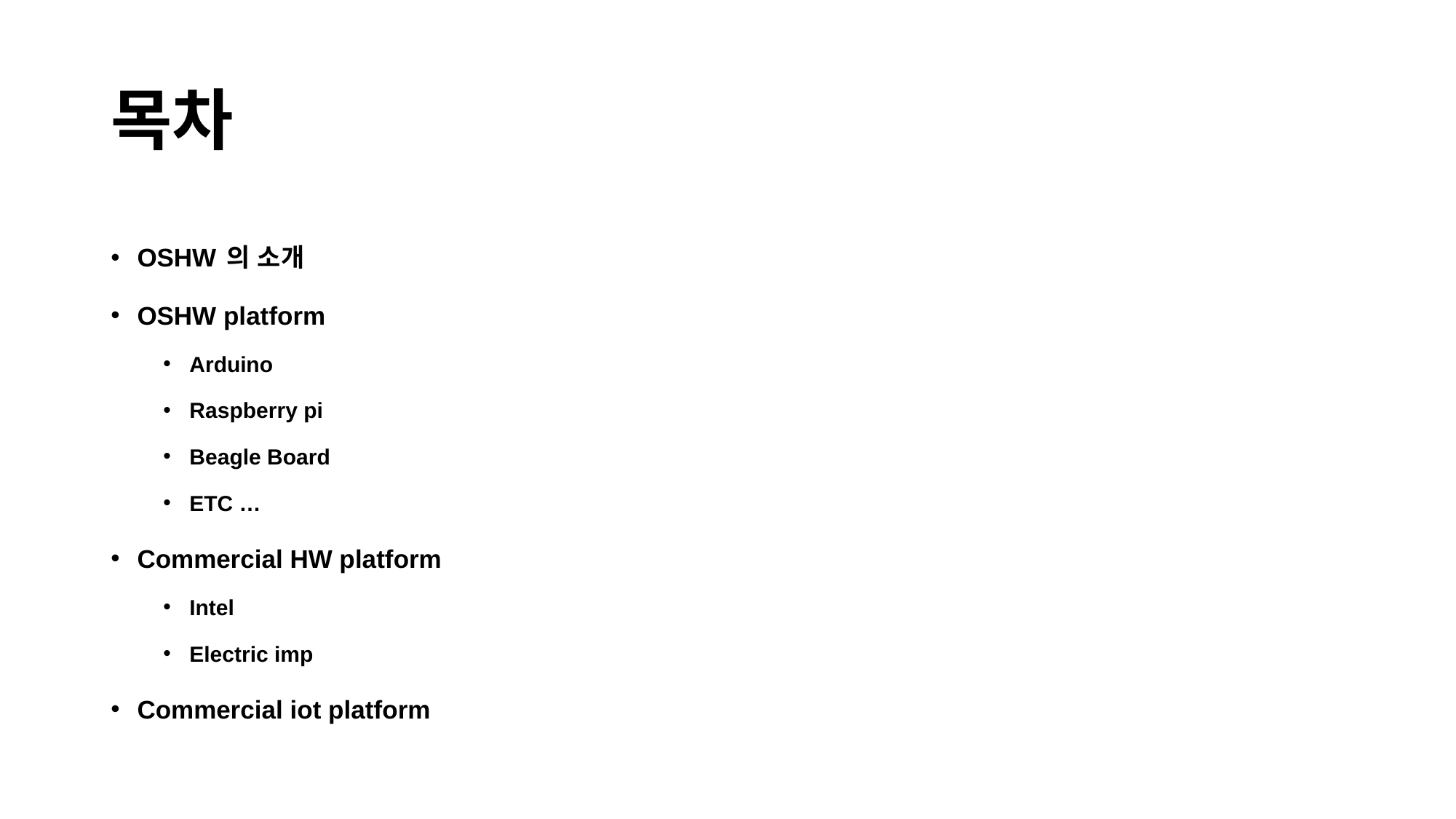

# 목차
OSHW 의 소개
OSHW platform
Arduino
Raspberry pi
Beagle Board
ETC …
Commercial HW platform
Intel
Electric imp
Commercial iot platform